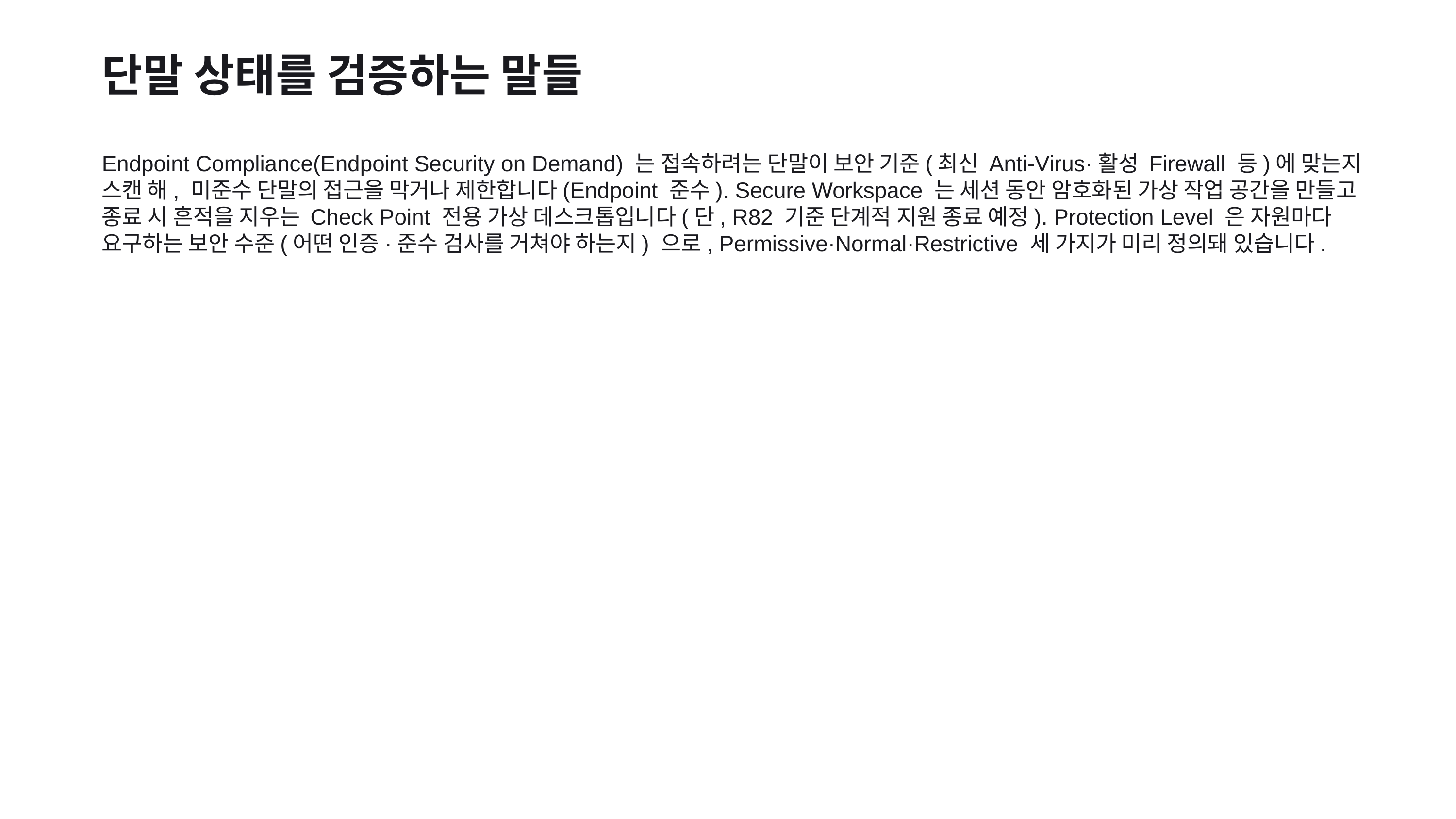

단말 상태를 검증하는 말들
Endpoint Compliance(Endpoint Security on Demand) 는 접속하려는 단말이 보안 기준(최신 Anti-Virus·활성 Firewall 등)에 맞는지 스캔 해, 미준수 단말의 접근을 막거나 제한합니다(Endpoint 준수). Secure Workspace 는 세션 동안 암호화된 가상 작업 공간을 만들고 종료 시 흔적을 지우는 Check Point 전용 가상 데스크톱입니다(단, R82 기준 단계적 지원 종료 예정). Protection Level 은 자원마다 요구하는 보안 수준(어떤 인증·준수 검사를 거쳐야 하는지) 으로, Permissive·Normal·Restrictive 세 가지가 미리 정의돼 있습니다.